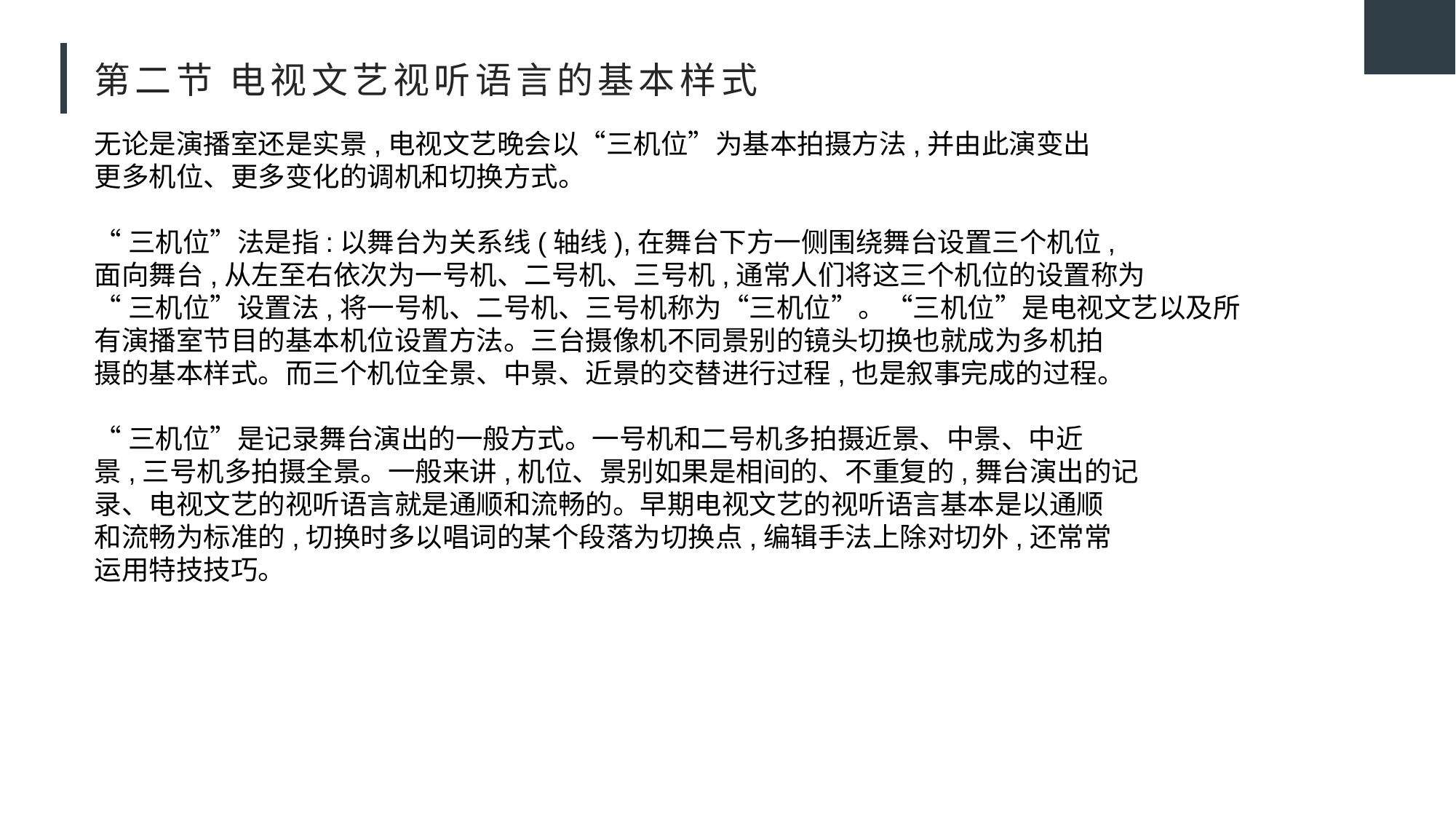

# 第二节 电视文艺视听语言的基本样式
无论是演播室还是实景,电视文艺晚会以“三机位”为基本拍摄方法,并由此演变出
更多机位、更多变化的调机和切换方式。

“三机位”法是指:以舞台为关系线(轴线),在舞台下方一侧围绕舞台设置三个机位,
面向舞台,从左至右依次为一号机、二号机、三号机,通常人们将这三个机位的设置称为
“三机位”设置法,将一号机、二号机、三号机称为“三机位”。“三机位”是电视文艺以及所
有演播室节目的基本机位设置方法。三台摄像机不同景别的镜头切换也就成为多机拍
摄的基本样式。而三个机位全景、中景、近景的交替进行过程,也是叙事完成的过程。

“三机位”是记录舞台演出的一般方式。一号机和二号机多拍摄近景、中景、中近
景,三号机多拍摄全景。一般来讲,机位、景别如果是相间的、不重复的,舞台演出的记
录、电视文艺的视听语言就是通顺和流畅的。早期电视文艺的视听语言基本是以通顺
和流畅为标准的,切换时多以唱词的某个段落为切换点,编辑手法上除对切外,还常常
运用特技技巧。